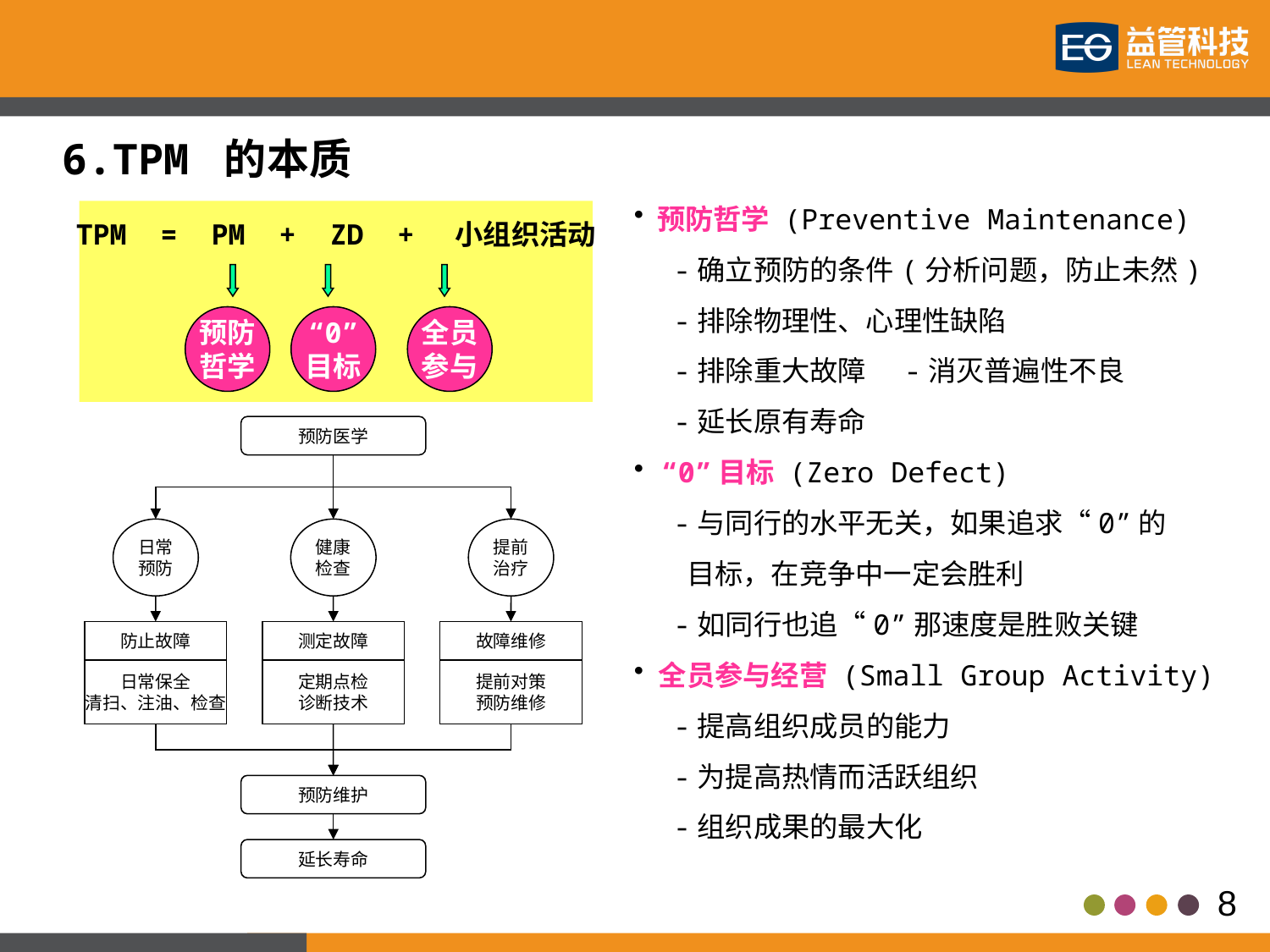

6.TPM 的本质
 预防哲学 (Preventive Maintenance)
-确立预防的条件(分析问题，防止未然)
-排除物理性、心理性缺陷
-排除重大故障    -消灭普遍性不良
-延长原有寿命
 “0”目标 (Zero Defect)
-与同行的水平无关，如果追求“0”的
 目标，在竞争中一定会胜利
-如同行也追“0”那速度是胜败关键
 全员参与经营 (Small Group Activity)
-提高组织成员的能力
-为提高热情而活跃组织
-组织成果的最大化
TPM  =  PM  +  ZD  +  小组织活动

预防
哲学
“0”
目标
全员
参与
预防医学
日常
预防
健康
检查
提前
治疗
防止故障
测定故障
故障维修
日常保全
清扫、注油、检查
定期点检
诊断技术
提前对策
预防维修
预防维护
延长寿命